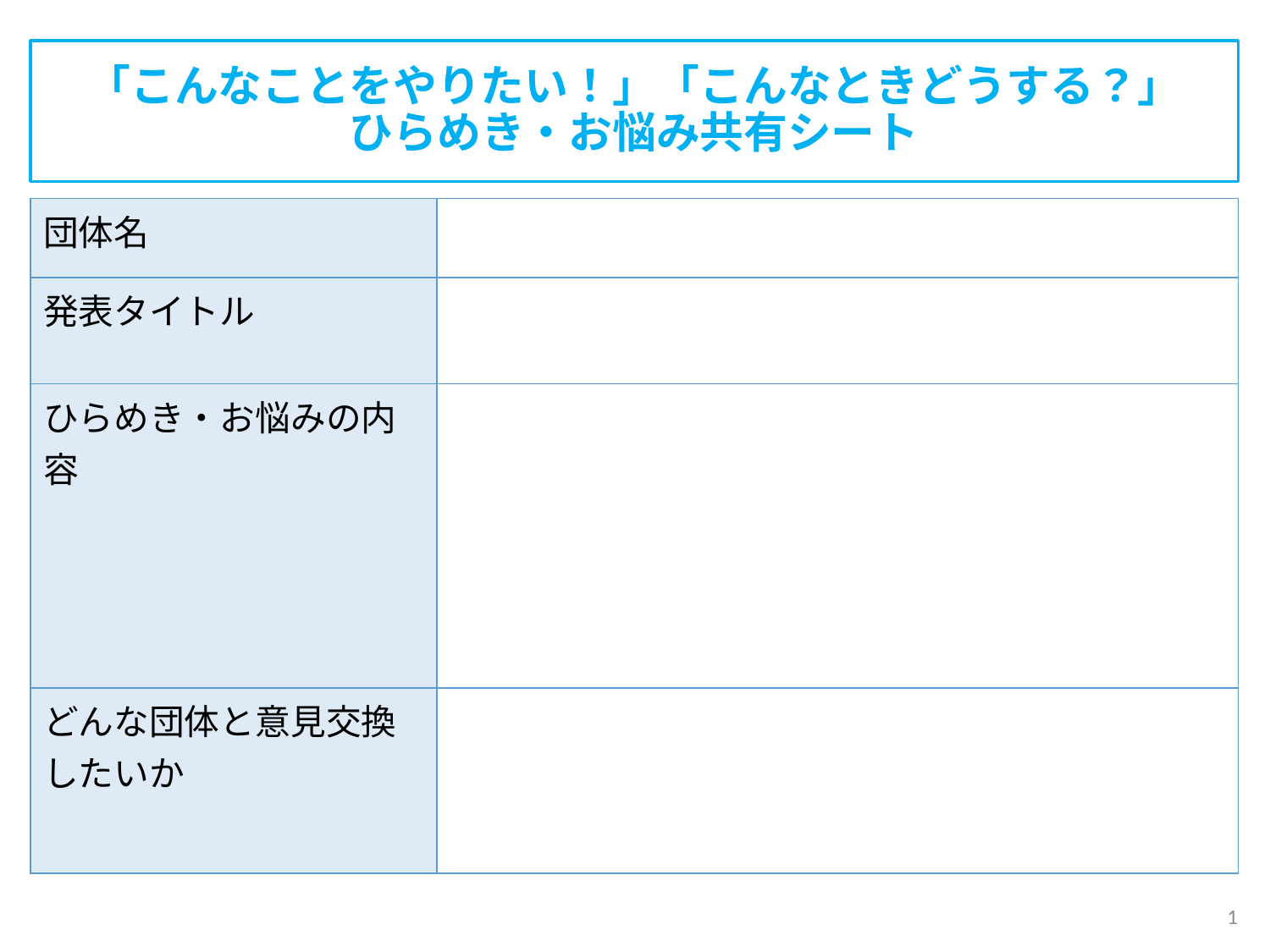

「こんなことをやりたい！」「こんなときどうする？」
ひらめき・お悩み共有シート
| 団体名 |  |
| --- | --- |
| 発表タイトル |  |
| ひらめき・お悩みの内容 |  |
| どんな団体と意見交換したいか |  |
1